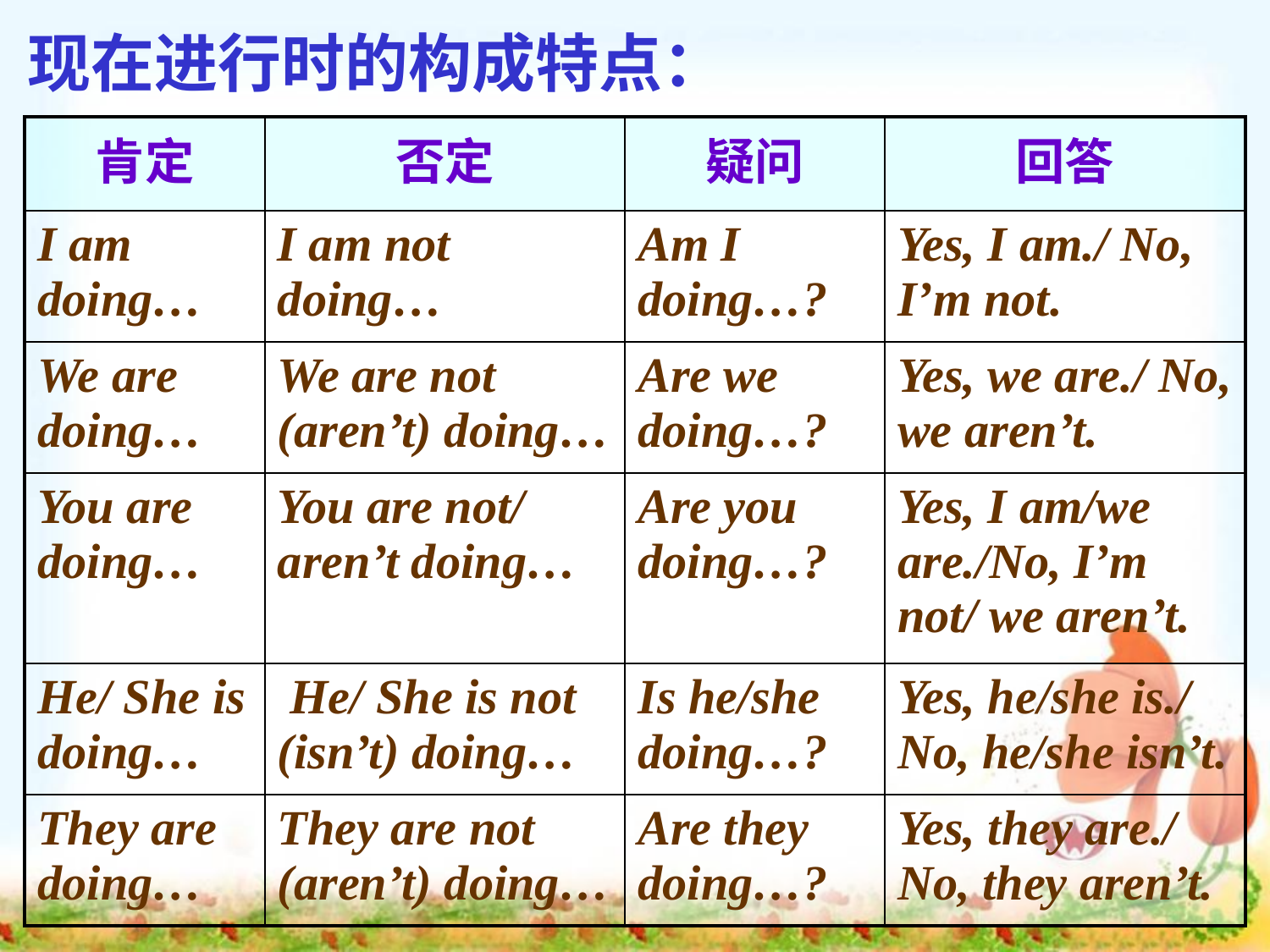

现在进行时的构成特点：
| 肯定 | 否定 | 疑问 | 回答 |
| --- | --- | --- | --- |
| I am doing… | I am not doing… | Am I doing…? | Yes, I am./ No, I’m not. |
| We are doing… | We are not (aren’t) doing… | Are we doing…? | Yes, we are./ No, we aren’t. |
| You are doing… | You are not/ aren’t doing… | Are you doing…? | Yes, I am/we are./No, I’m not/ we aren’t. |
| He/ She is doing… | He/ She is not (isn’t) doing… | Is he/she doing…? | Yes, he/she is./ No, he/she isn’t. |
| They are doing… | They are not (aren’t) doing… | Are they doing…? | Yes, they are./ No, they aren’t. |